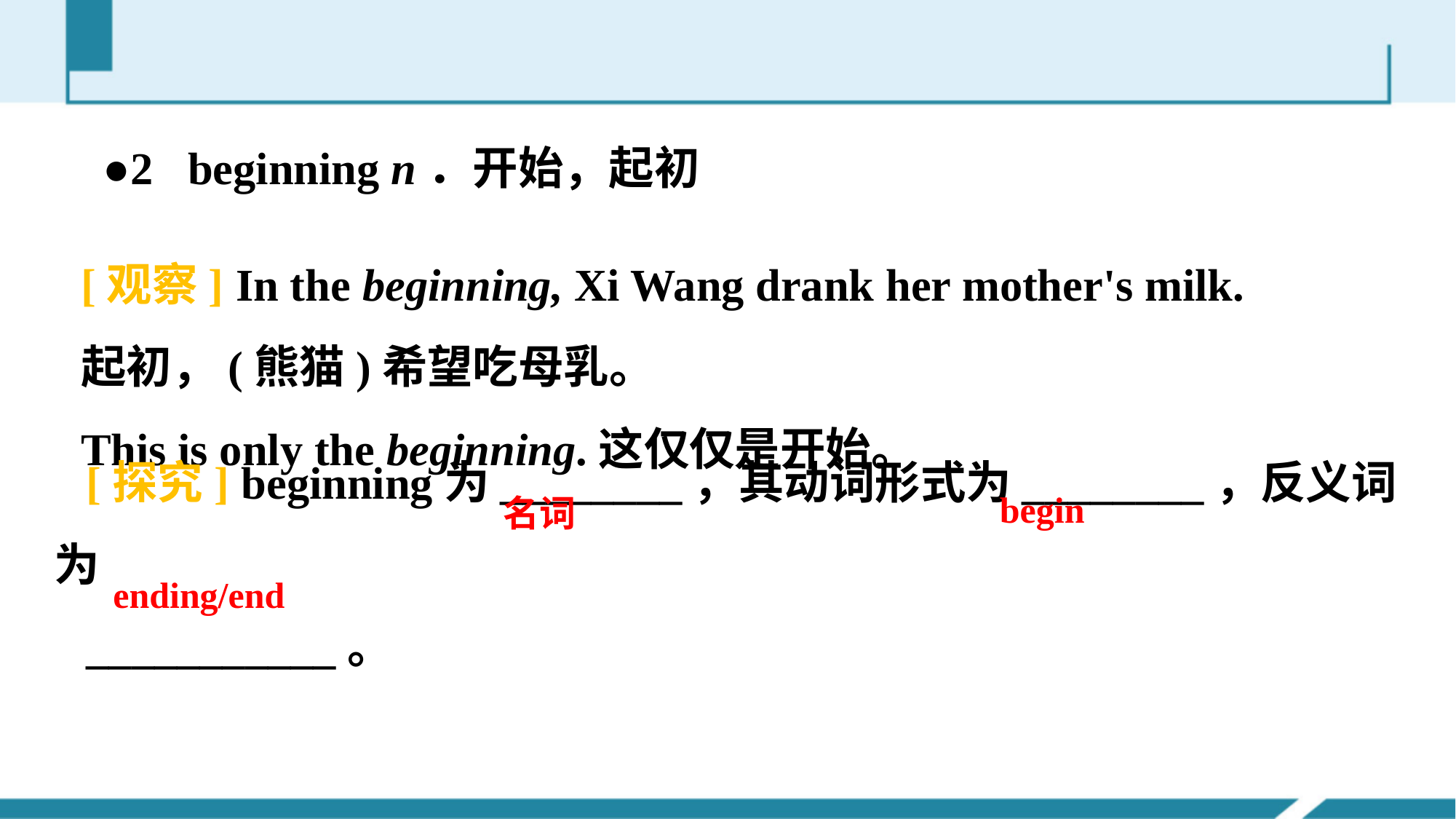

●2   beginning n．开始，起初
[观察] In the beginning, Xi Wang drank her mother's milk.
起初，(熊猫)希望吃母乳。
This is only the beginning.这仅仅是开始。
[探究] beginning为________，其动词形式为________，反义词为
___________。
begin
名词
ending/end